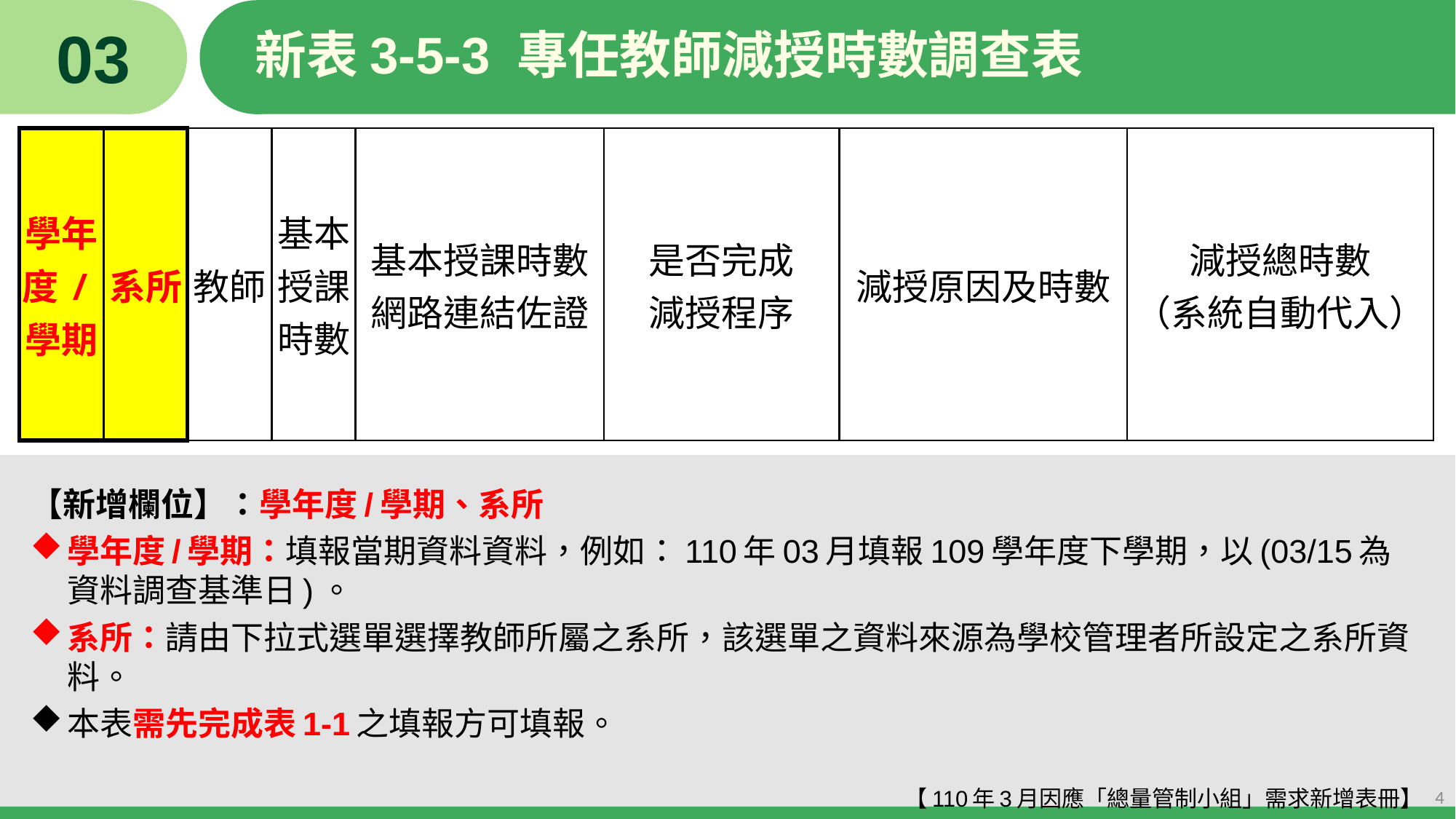

03
# 新表3-5-3 專任教師減授時數調查表
| 學年度/學期 | 系所 | 教師 | 基本授課時數 | 基本授課時數 網路連結佐證 | 是否完成 減授程序 | 減授原因及時數 | 減授總時數 （系統自動代入） |
| --- | --- | --- | --- | --- | --- | --- | --- |
【新增欄位】：學年度/學期、系所
學年度/學期：填報當期資料資料，例如：110年03月填報109學年度下學期，以(03/15為資料調查基準日)。
系所：請由下拉式選單選擇教師所屬之系所，該選單之資料來源為學校管理者所設定之系所資料。
本表需先完成表1-1之填報方可填報。

【110年3月因應「總量管制小組」需求新增表冊】

4